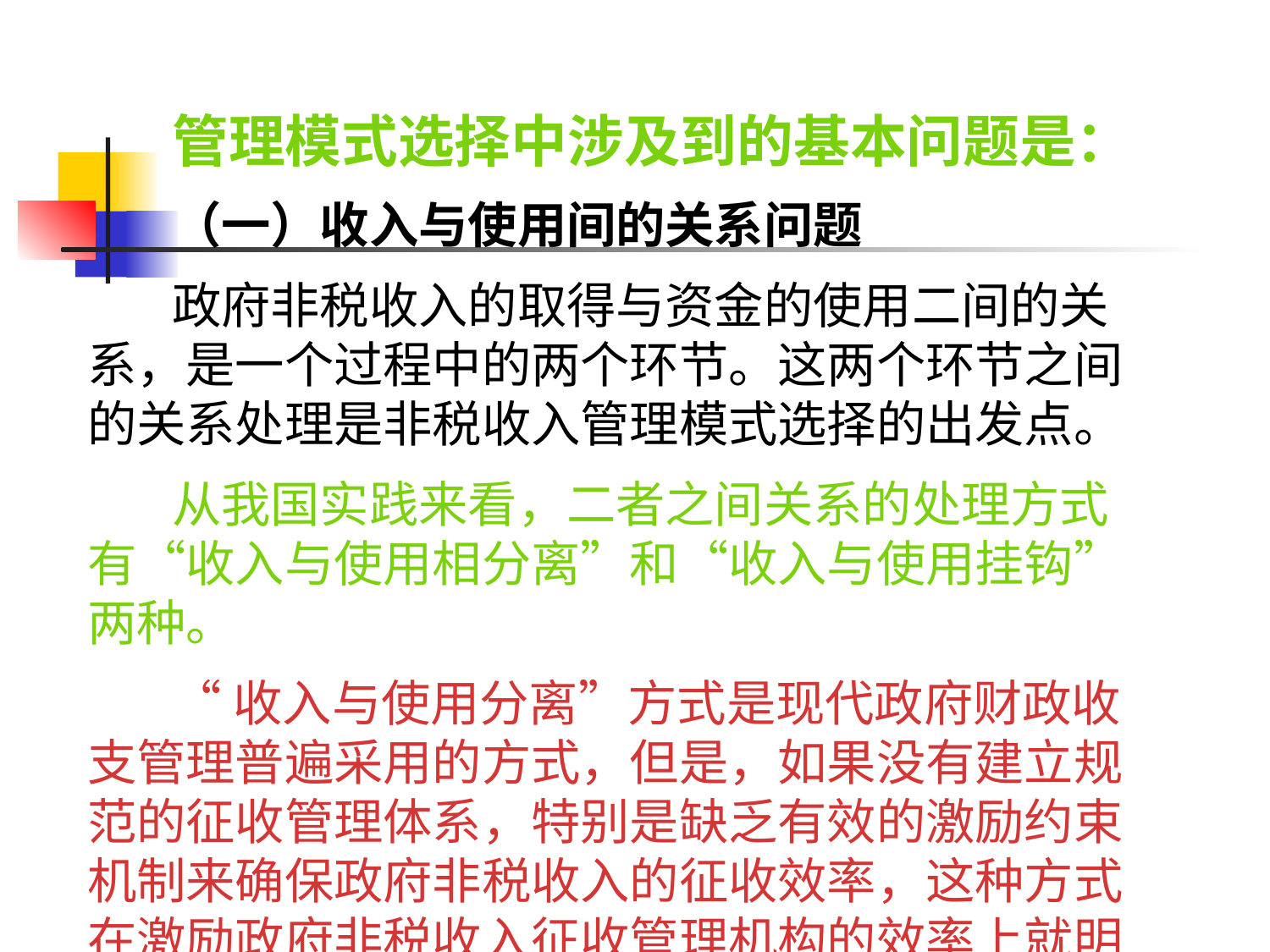

管理模式选择中涉及到的基本问题是：
（一）收入与使用间的关系问题
政府非税收入的取得与资金的使用二间的关系，是一个过程中的两个环节。这两个环节之间的关系处理是非税收入管理模式选择的出发点。
从我国实践来看，二者之间关系的处理方式有“收入与使用相分离”和“收入与使用挂钩”两种。
“收入与使用分离”方式是现代政府财政收支管理普遍采用的方式，但是，如果没有建立规范的征收管理体系，特别是缺乏有效的激励约束机制来确保政府非税收入的征收效率，这种方式在激励政府非税收入征收管理机构的效率上就明显不如“收入与使用挂钩”方式。